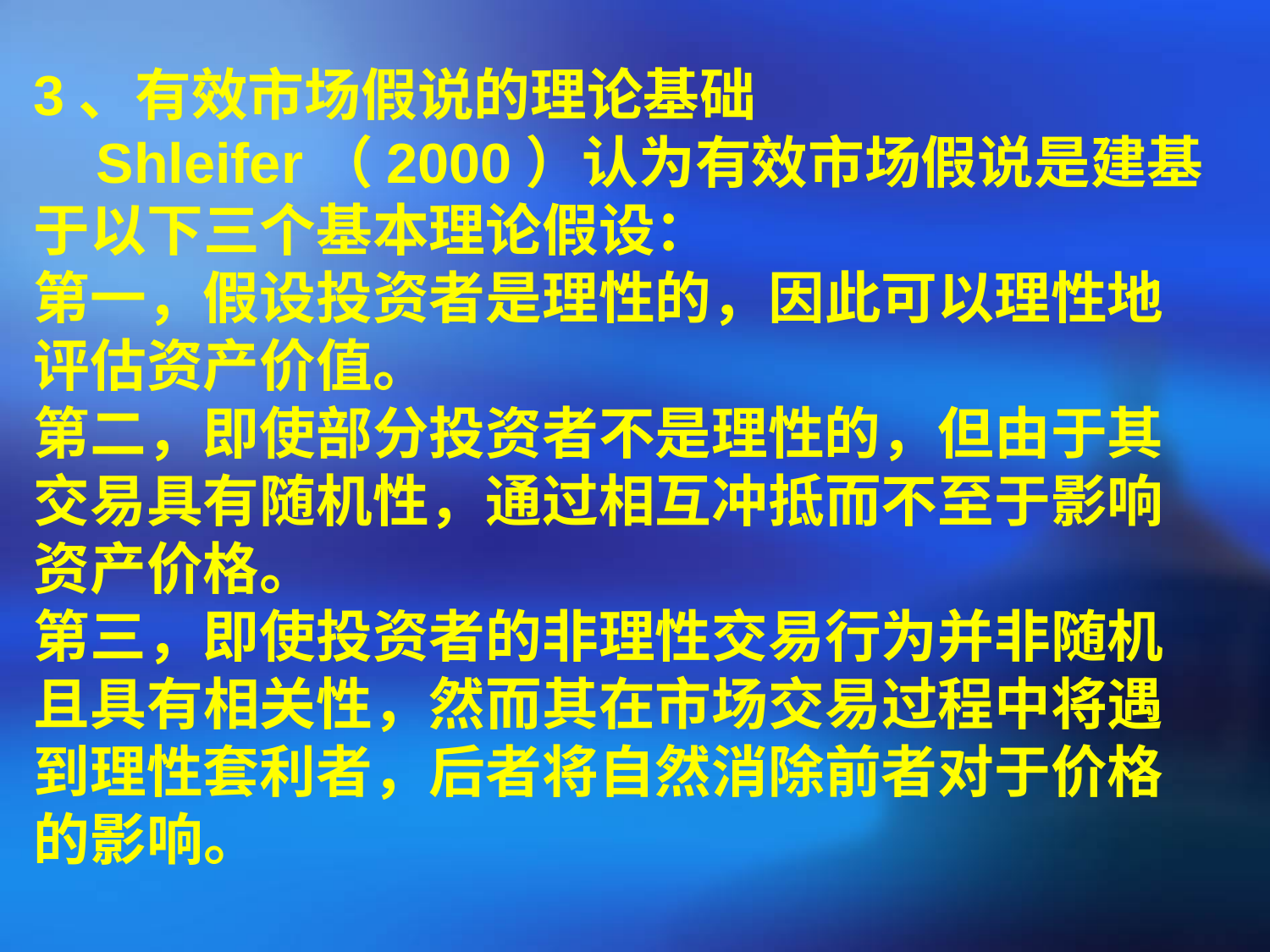

3、有效市场假说的理论基础
    Shleifer（2000）认为有效市场假说是建基于以下三个基本理论假设：
第一，假设投资者是理性的，因此可以理性地评估资产价值。
第二，即使部分投资者不是理性的，但由于其交易具有随机性，通过相互冲抵而不至于影响资产价格。
第三，即使投资者的非理性交易行为并非随机且具有相关性，然而其在市场交易过程中将遇到理性套利者，后者将自然消除前者对于价格的影响。